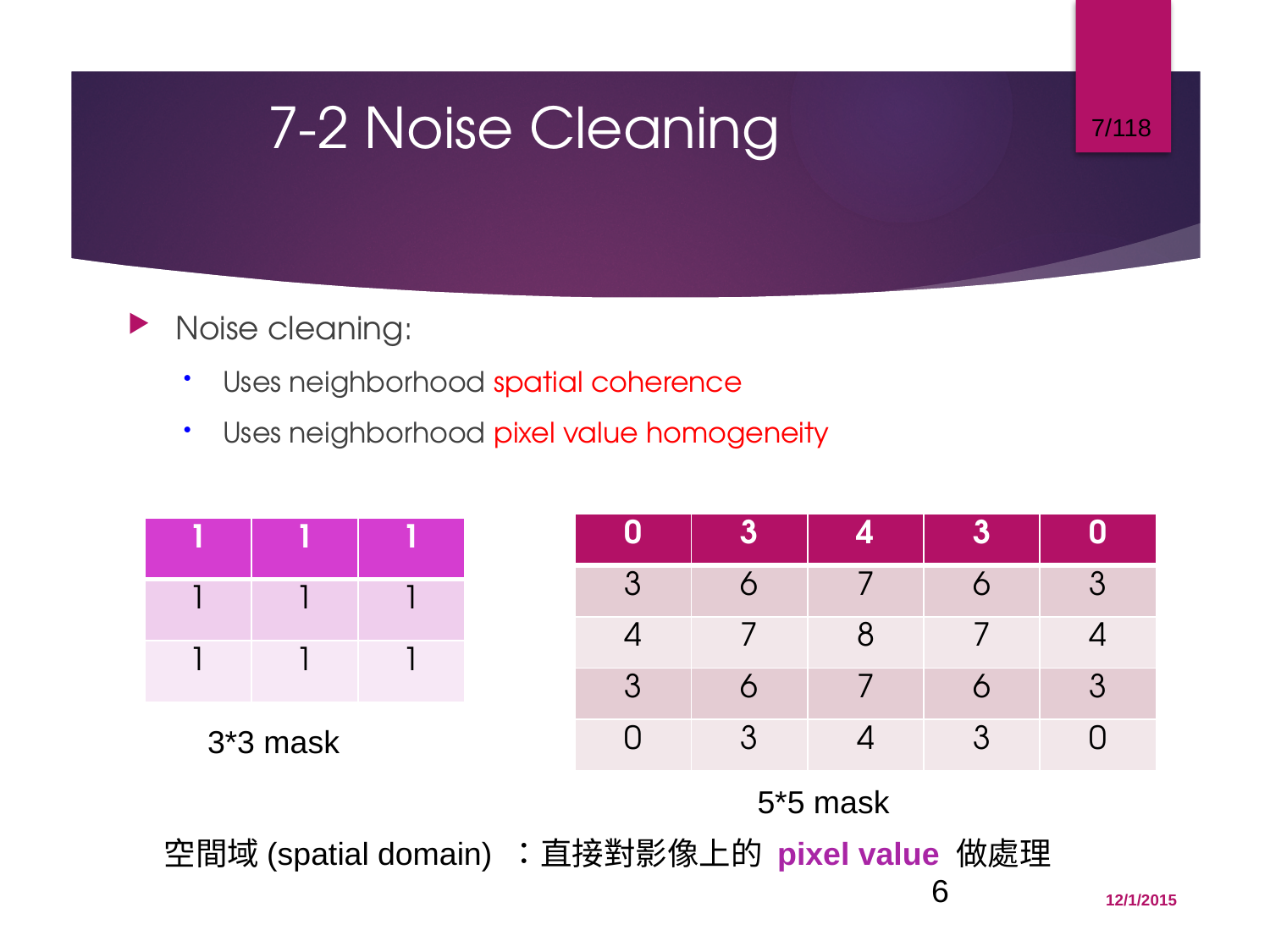

# 7-2 Noise Cleaning
7/118

Noise cleaning:
Uses neighborhood spatial coherence
Uses neighborhood pixel value homogeneity

| 0 | 3 | 4 | 3 | 0 |
| --- | --- | --- | --- | --- |
| 3 | 6 | 7 | 6 | 3 |
| 4 | 7 | 8 | 7 | 4 |
| 3 | 6 | 7 | 6 | 3 |
| 0 | 3 | 4 | 3 | 0 |
| 1 | 1 | 1 |
| --- | --- | --- |
| 1 | 1 | 1 |
| 1 | 1 | 1 |
3*3 mask
5*5 mask
 空間域(spatial domain) ：直接對影像上的 pixel value 做處理
6
12/1/2015